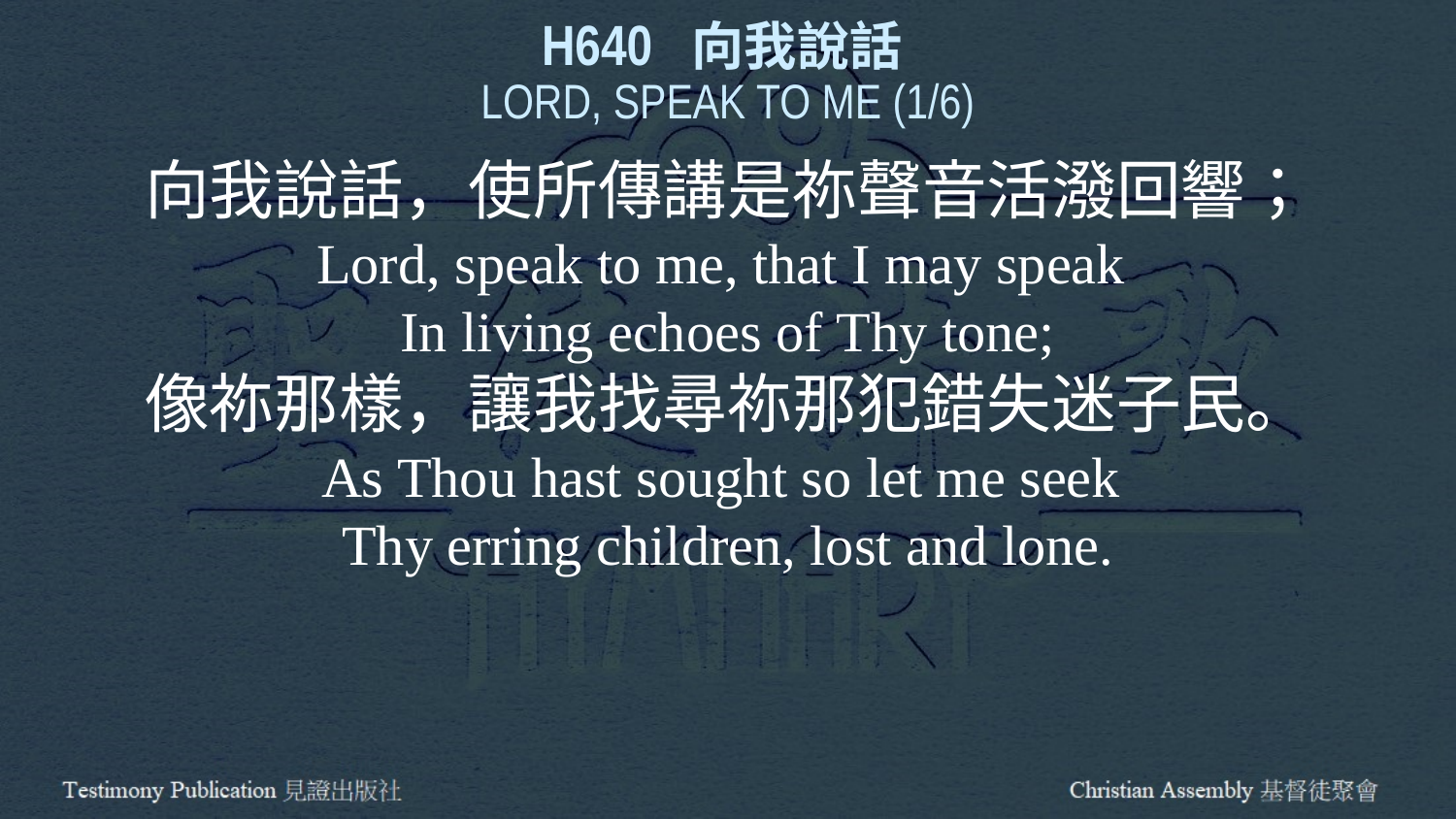

H640  向我說話
LORD, SPEAK TO ME (1/6)
向我說話，使所傳講是祢聲音活潑回響；
Lord, speak to me, that I may speak
In living echoes of Thy tone;
像祢那樣，讓我找尋祢那犯錯失迷子民。
As Thou hast sought so let me seek
Thy erring children, lost and lone.